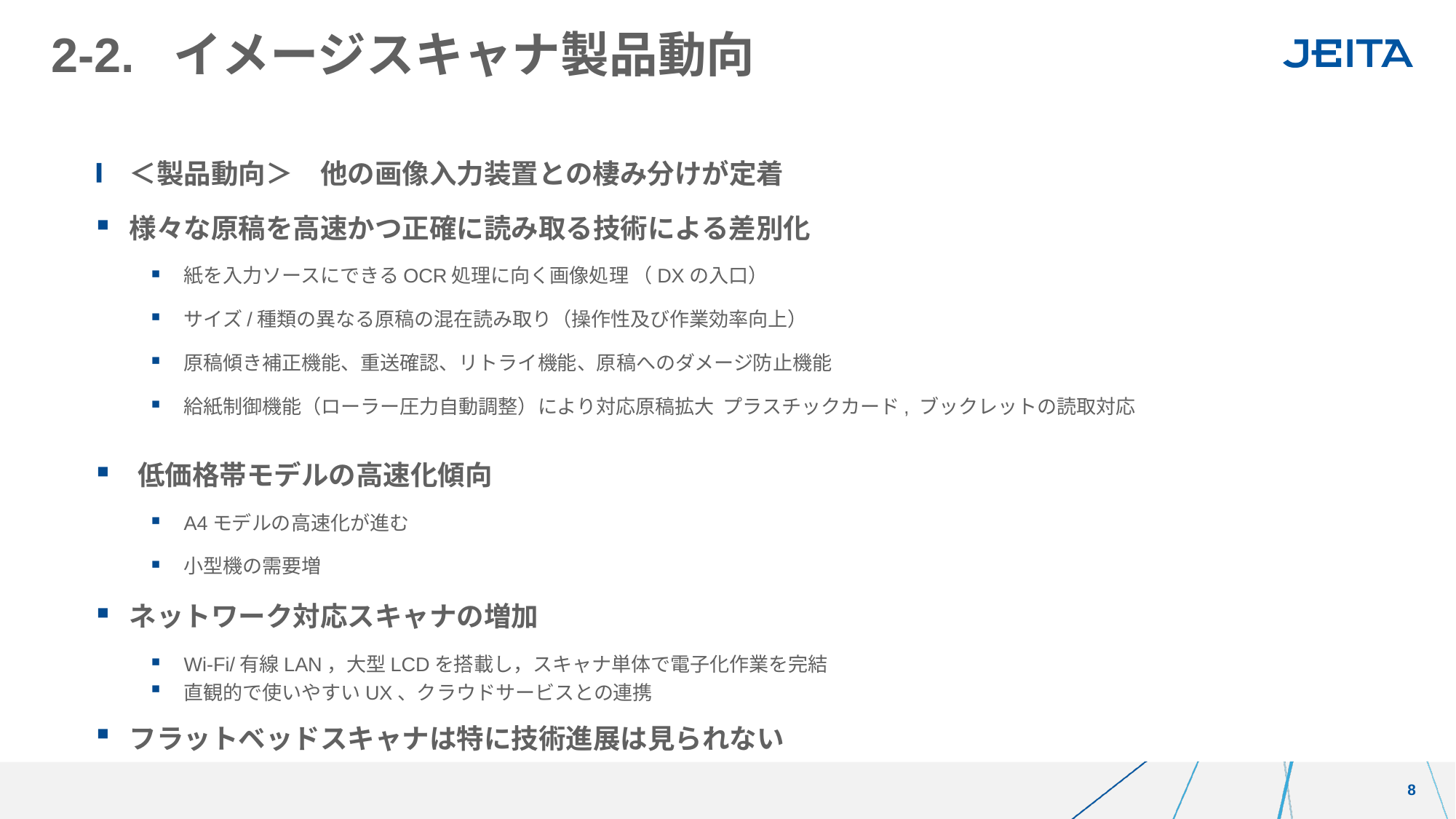

# 2-2.  イメージスキャナ製品動向
＜製品動向＞　他の画像入力装置との棲み分けが定着
様々な原稿を高速かつ正確に読み取る技術による差別化
紙を入力ソースにできるOCR処理に向く画像処理 （DXの入口）
サイズ/種類の異なる原稿の混在読み取り（操作性及び作業効率向上）
原稿傾き補正機能、重送確認、リトライ機能、原稿へのダメージ防止機能
給紙制御機能（ローラー圧力自動調整）により対応原稿拡大  プラスチックカード, ブックレットの読取対応
低価格帯モデルの高速化傾向
A4モデルの高速化が進む
小型機の需要増
ネットワーク対応スキャナの増加
Wi-Fi/有線LAN，大型LCDを搭載し，スキャナ単体で電子化作業を完結
直観的で使いやすいUX、クラウドサービスとの連携
フラットベッドスキャナは特に技術進展は見られない